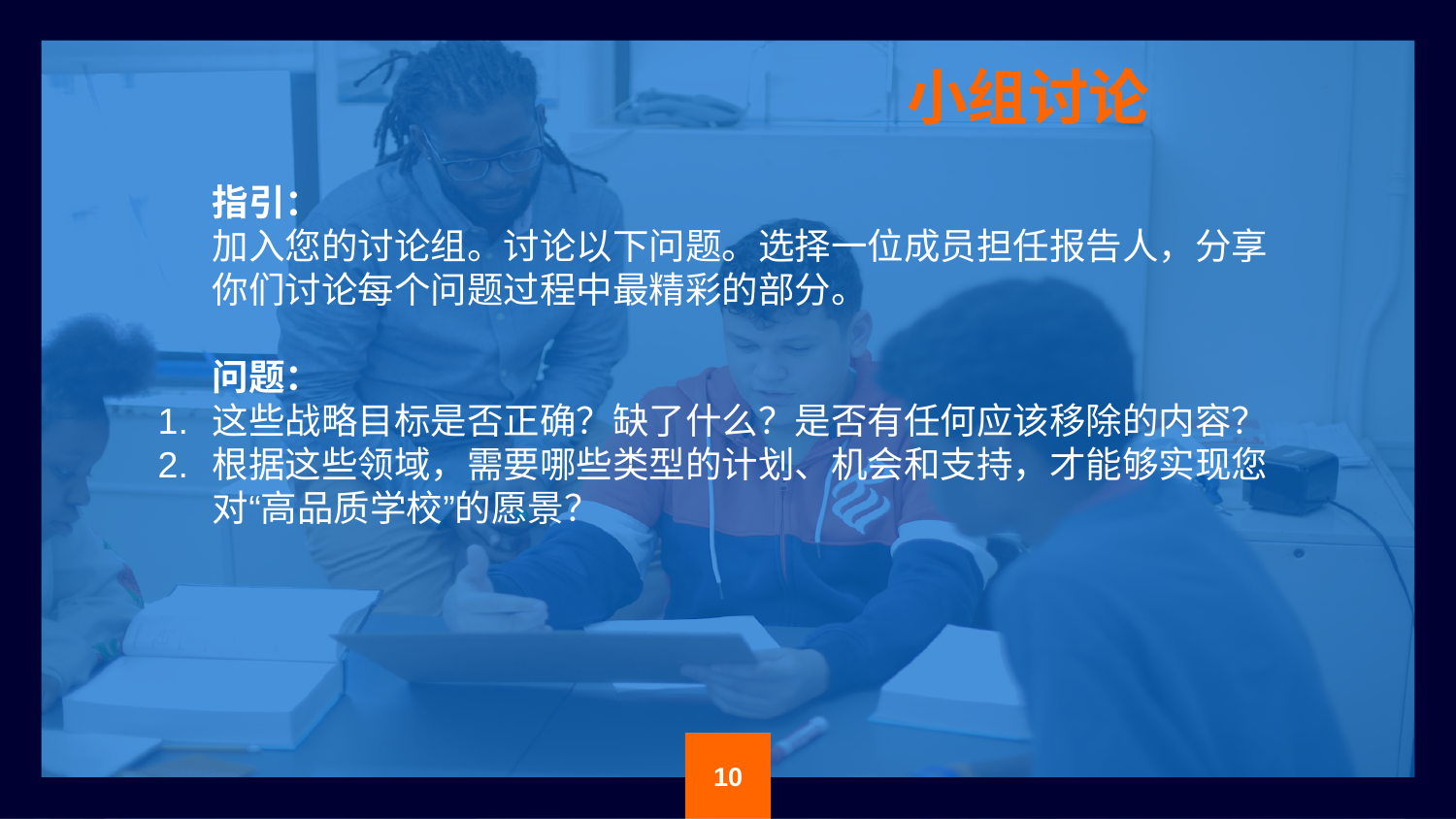

小组讨论

指引：
加入您的讨论组。讨论以下问题。选择一位成员担任报告人，分享你们讨论每个问题过程中最精彩的部分。

问题：
这些战略目标是否正确？缺了什么？是否有任何应该移除的内容？
根据这些领域，需要哪些类型的计划、机会和支持，才能够实现您对“高品质学校”的愿景？

10